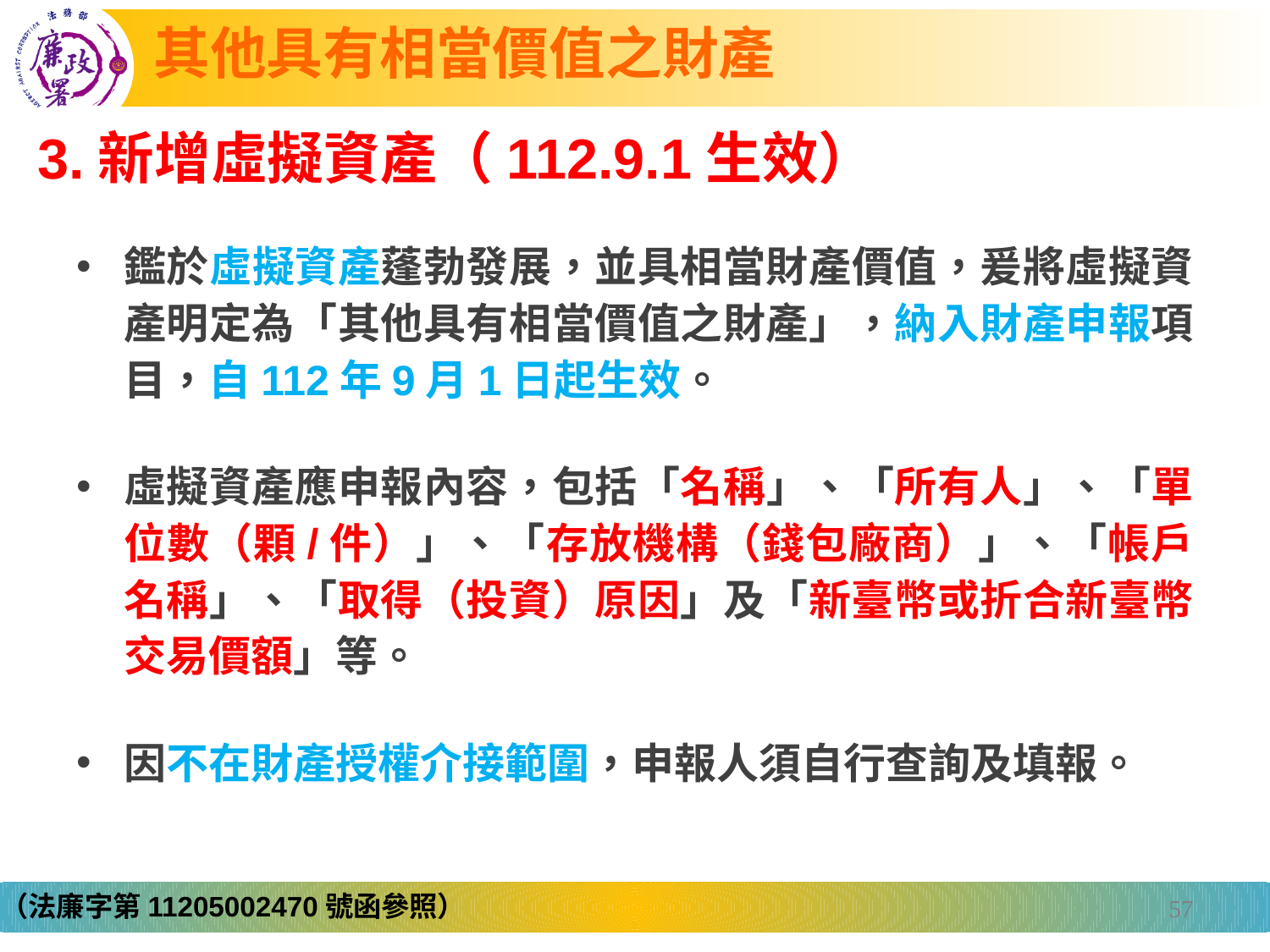

# 其他具有相當價值之財產
3.新增虛擬資產（112.9.1生效）
鑑於虛擬資產蓬勃發展，並具相當財產價值，爰將虛擬資產明定為「其他具有相當價值之財產」，納入財產申報項目，自112年9月1日起生效。
虛擬資產應申報內容，包括「名稱」、「所有人」、「單位數（顆/件）」、「存放機構（錢包廠商）」、「帳戶名稱」、「取得（投資）原因」及「新臺幣或折合新臺幣交易價額」等。
因不在財產授權介接範圍，申報人須自行查詢及填報。
（法廉字第11205002470號函參照）
57